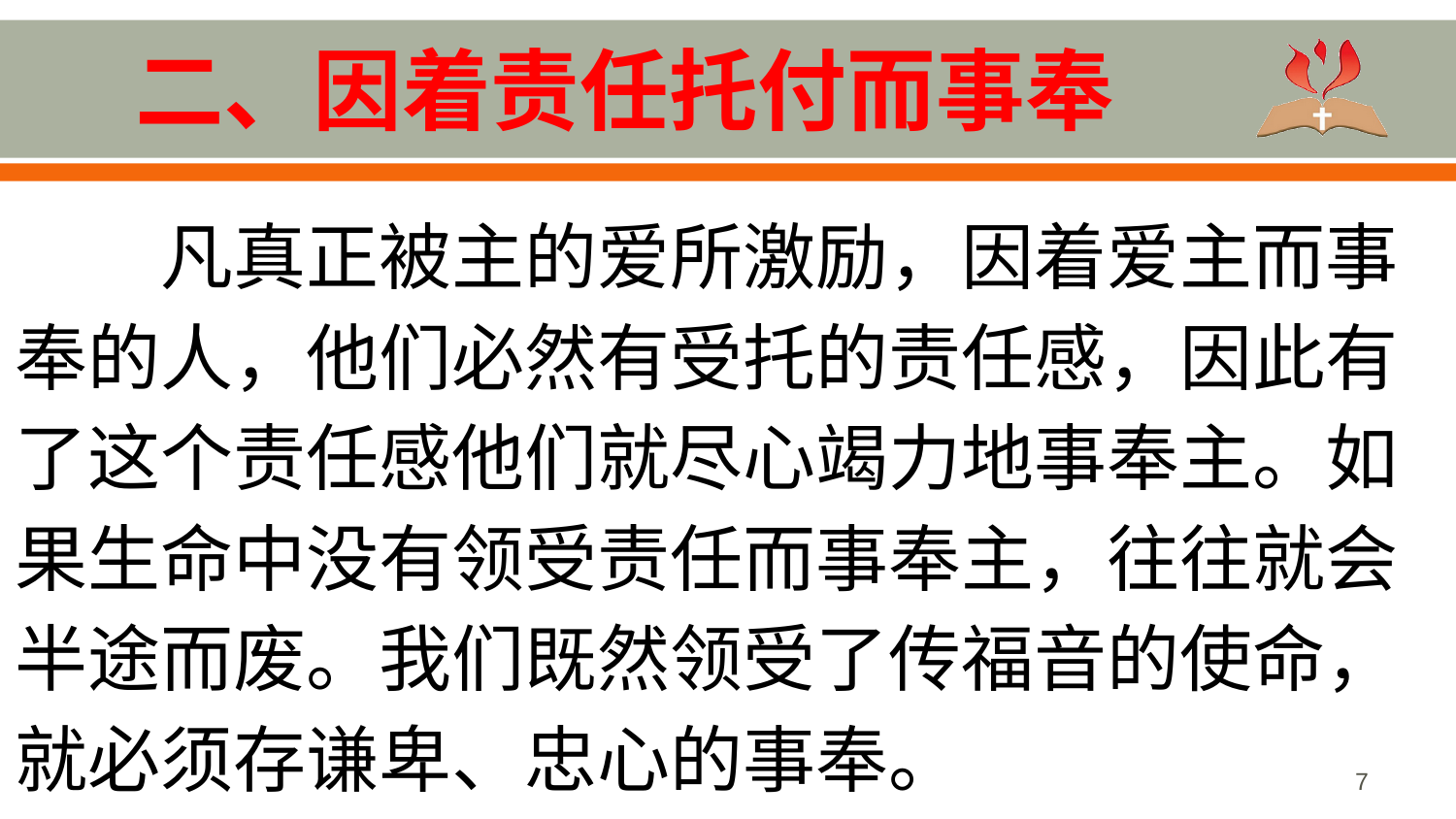

# 二、因着责任托付而事奉
凡真正被主的爱所激励，因着爱主而事奉的人，他们必然有受托的责任感，因此有了这个责任感他们就尽心竭力地事奉主。如果生命中没有领受责任而事奉主，往往就会半途而废。我们既然领受了传福音的使命，就必须存谦卑、忠心的事奉。

7